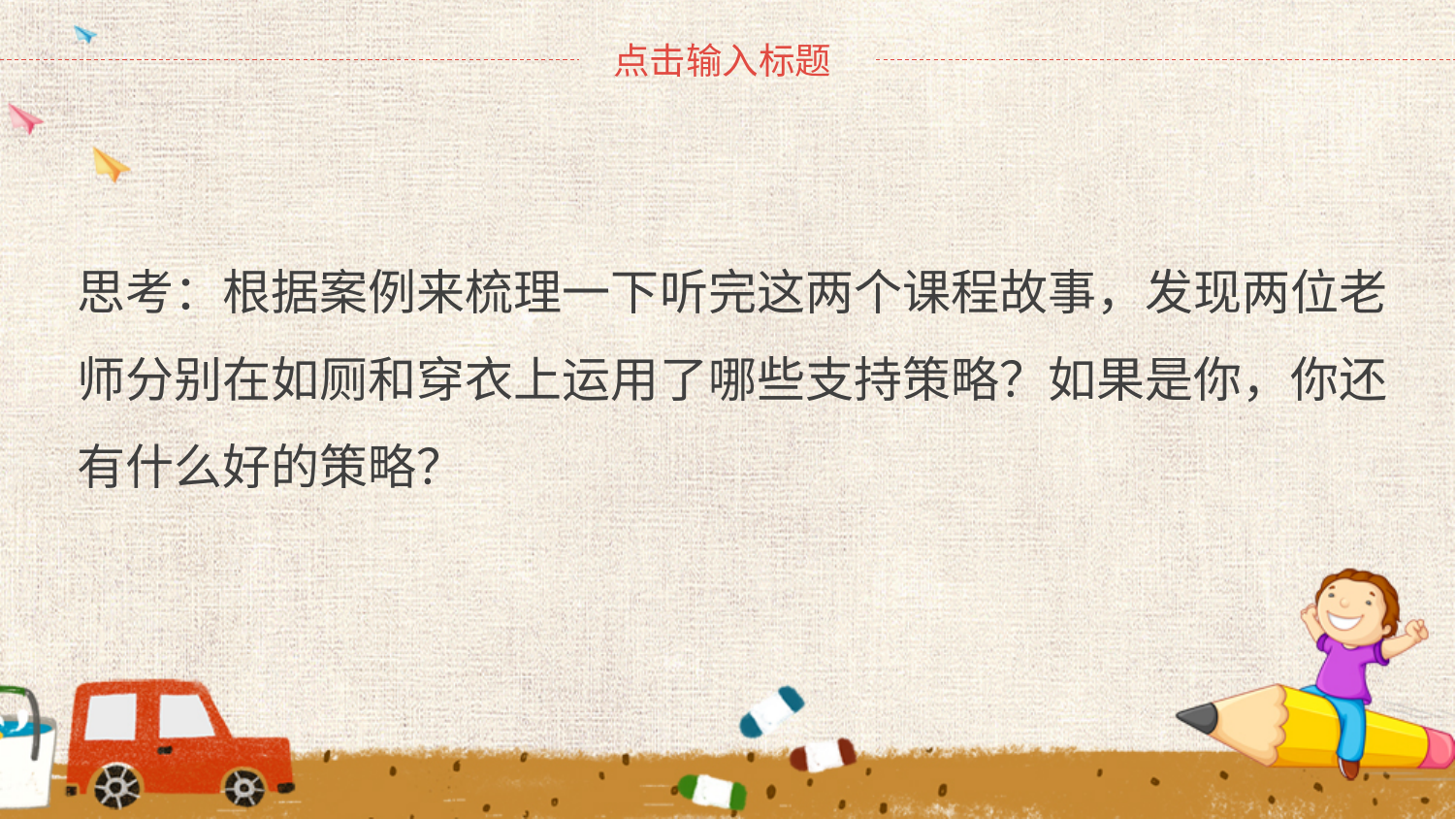

思考：根据案例来梳理一下听完这两个课程故事，发现两位老师分别在如厕和穿衣上运用了哪些支持策略？如果是你，你还有什么好的策略？